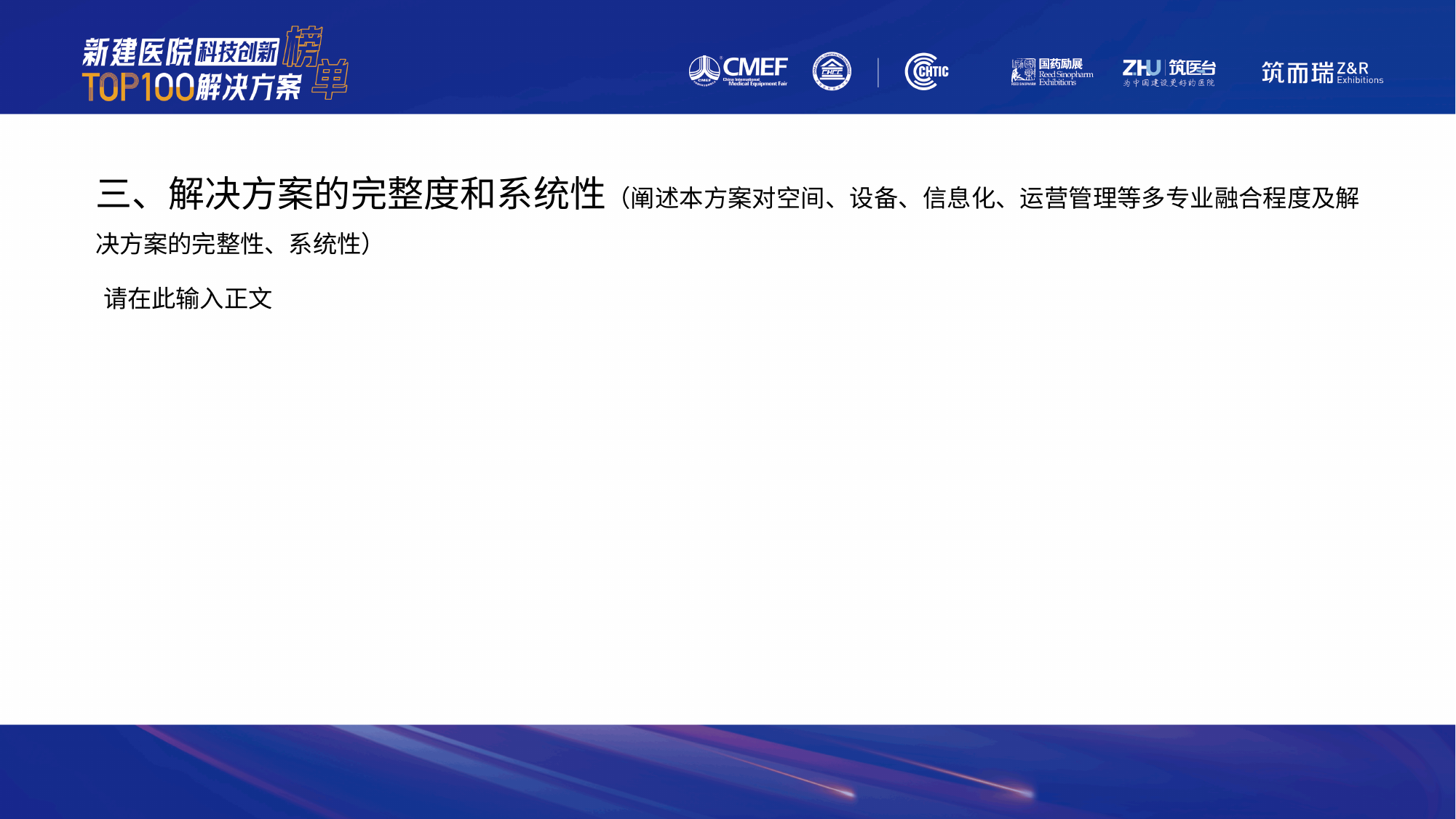

三、解决方案的完整度和系统性（阐述本方案对空间、设备、信息化、运营管理等多专业融合程度及解决方案的完整性、系统性）
请在此输入正文